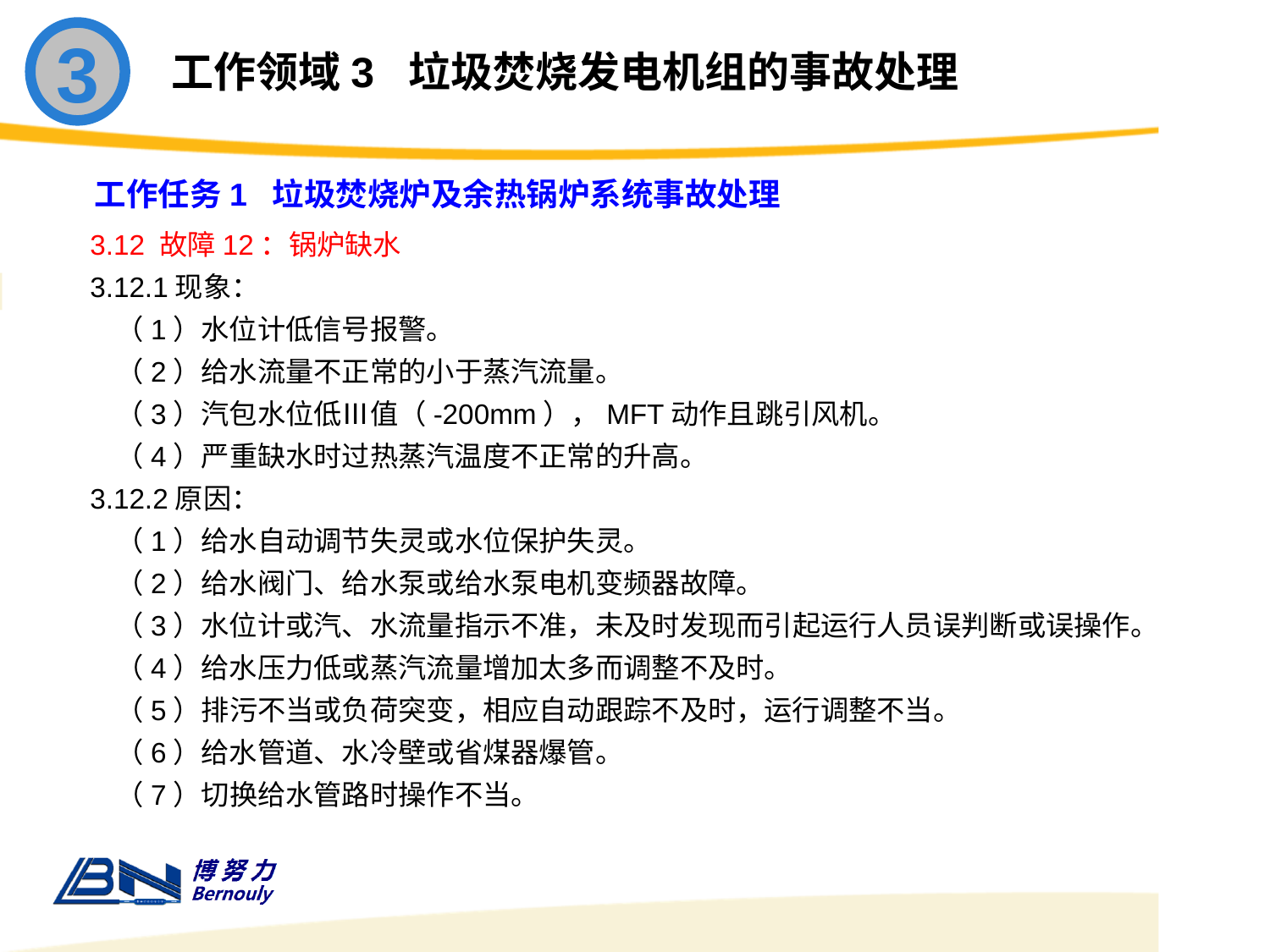

3
工作领域3  垃圾焚烧发电机组的事故处理
工作任务1  垃圾焚烧炉及余热锅炉系统事故处理
3.12 故障12：锅炉缺水
3.12.1现象：
   （1）水位计低信号报警。
   （2）给水流量不正常的小于蒸汽流量。
   （3）汽包水位低Ⅲ值（-200mm），MFT动作且跳引风机。
   （4）严重缺水时过热蒸汽温度不正常的升高。
3.12.2原因：
   （1）给水自动调节失灵或水位保护失灵。
   （2）给水阀门、给水泵或给水泵电机变频器故障。
   （3）水位计或汽、水流量指示不准，未及时发现而引起运行人员误判断或误操作。
   （4）给水压力低或蒸汽流量增加太多而调整不及时。
   （5）排污不当或负荷突变，相应自动跟踪不及时，运行调整不当。
   （6）给水管道、水冷壁或省煤器爆管。
   （7）切换给水管路时操作不当。